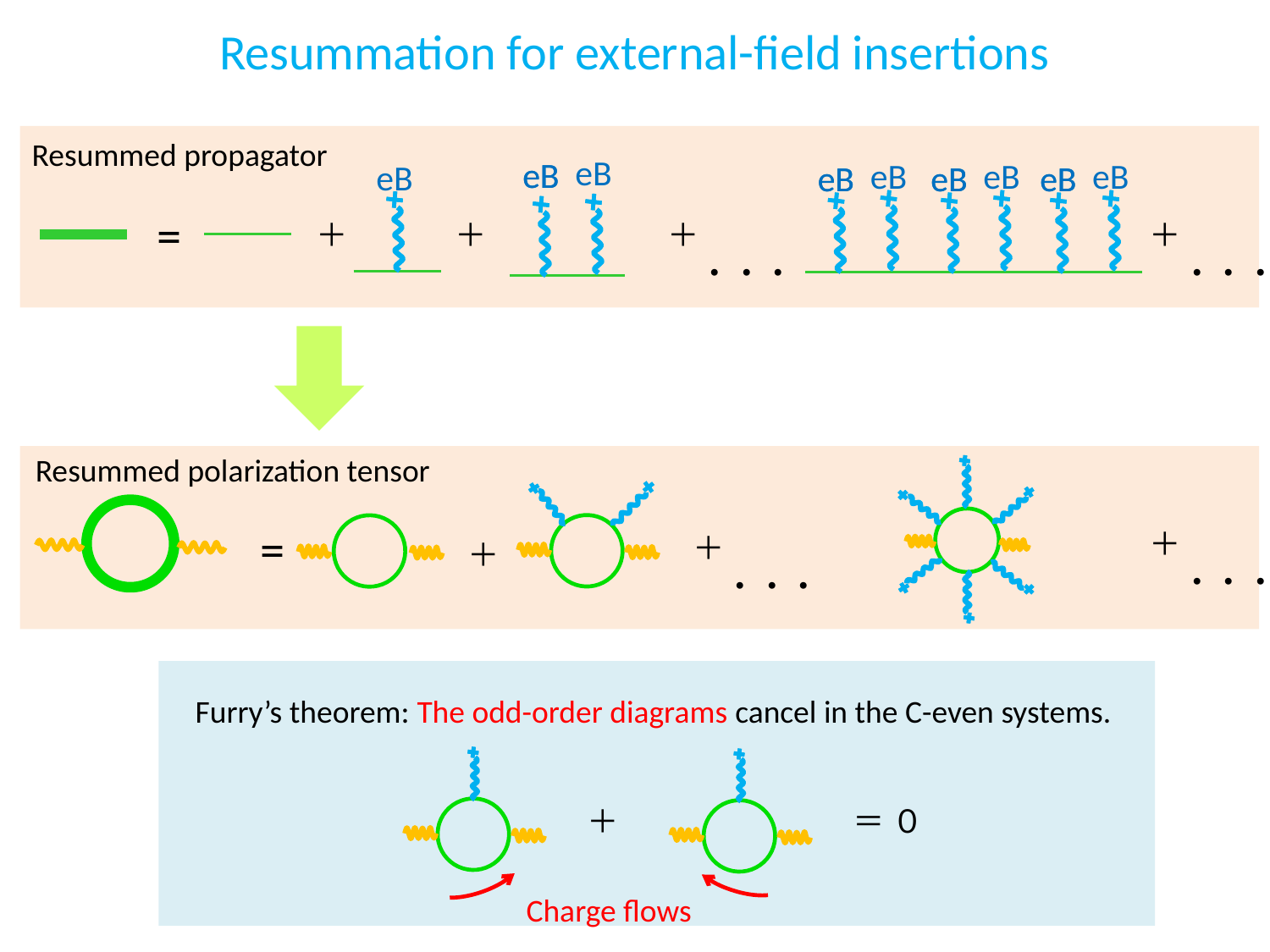

Resummation for external-field insertions

eB
eB
eB

eB
eB
eB
eB
eB
eB
eB
eB
eB

eB

=
＋
＋
＋　・・・
＋　・・・
Resummed propagator

Resummed polarization tensor

=

＋　・・・
＋　・・・
＋

Furry’s theorem: The odd-order diagrams cancel in the C-even systems.

＋
＝ ０
Charge flows